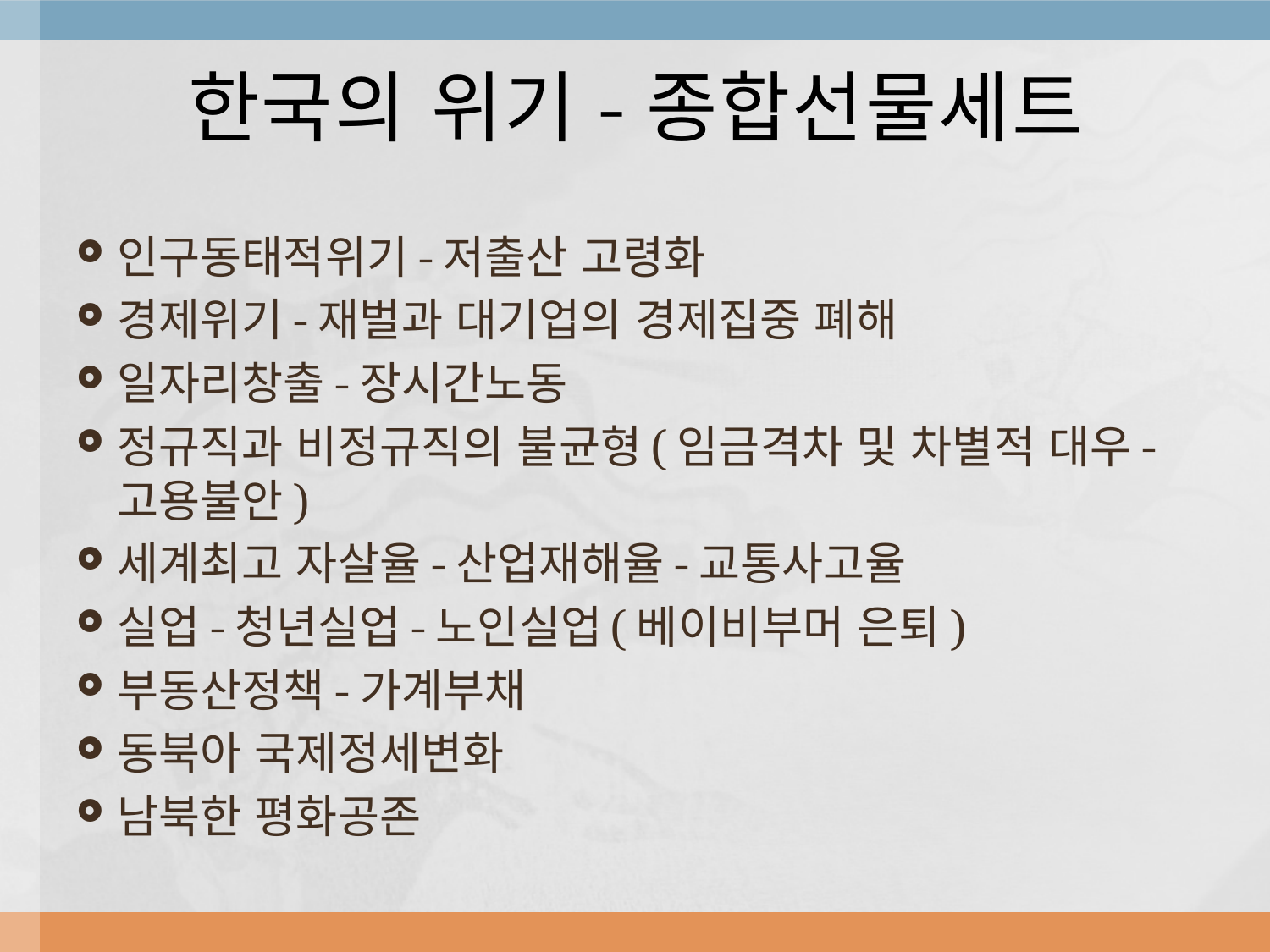

# 한국의 위기-종합선물세트
인구동태적위기-저출산 고령화
경제위기-재벌과 대기업의 경제집중 폐해
일자리창출-장시간노동
정규직과 비정규직의 불균형(임금격차 및 차별적 대우-고용불안)
세계최고 자살율-산업재해율-교통사고율
실업-청년실업-노인실업(베이비부머 은퇴)
부동산정책-가계부채
동북아 국제정세변화
남북한 평화공존